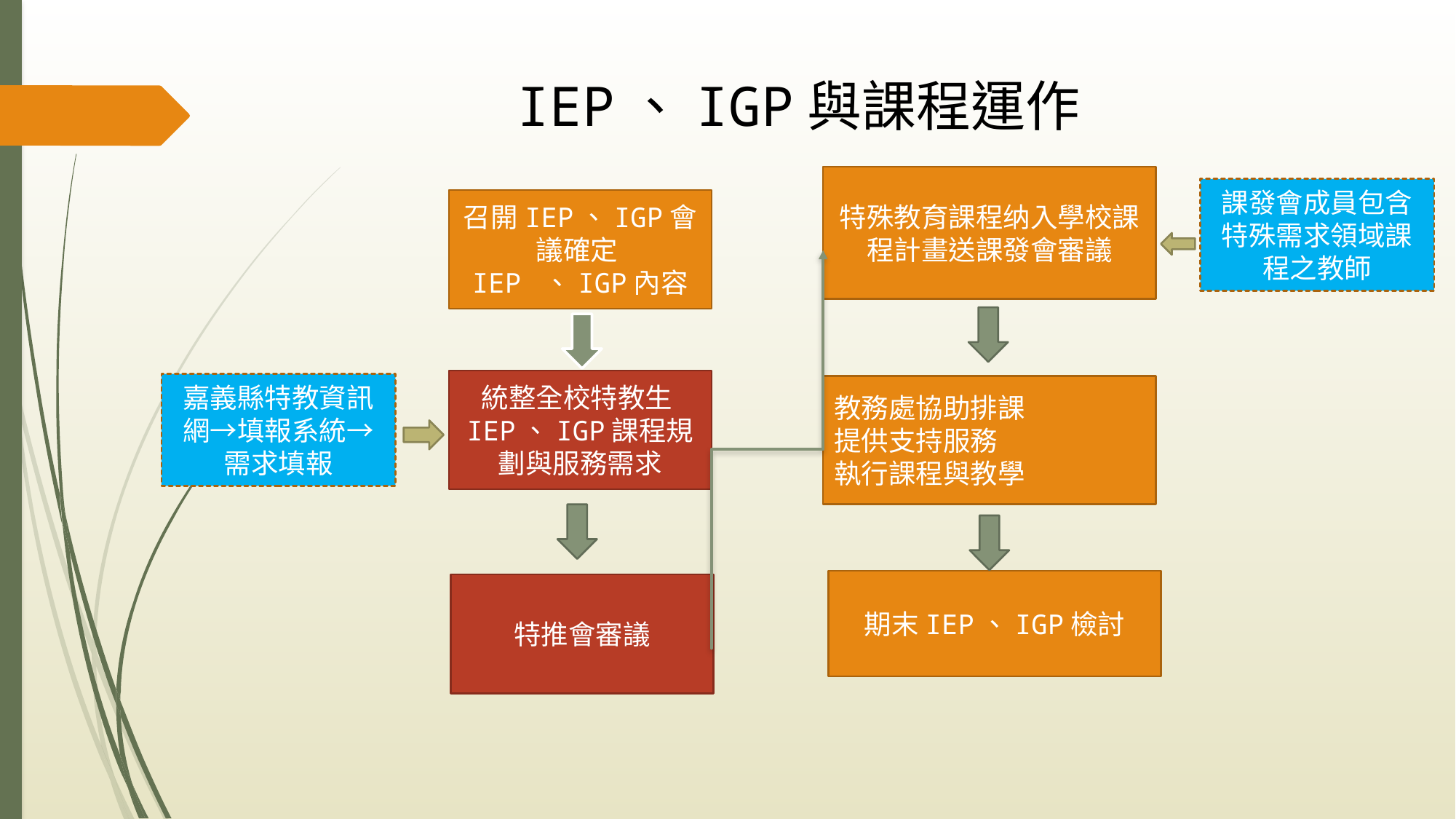

# IEP、IGP與課程運作
特殊教育課程纳入學校課程計畫送課發會審議
課發會成員包含特殊需求領域課程之教師
召開IEP、IGP會議確定IEP 、IGP內容

統整全校特教生IEP、IGP課程規劃與服務需求
嘉義縣特教資訊網→填報系統→需求填報
教務處協助排課
提供支持服務
執行課程與教學

期末IEP、IGP檢討
特推會審議